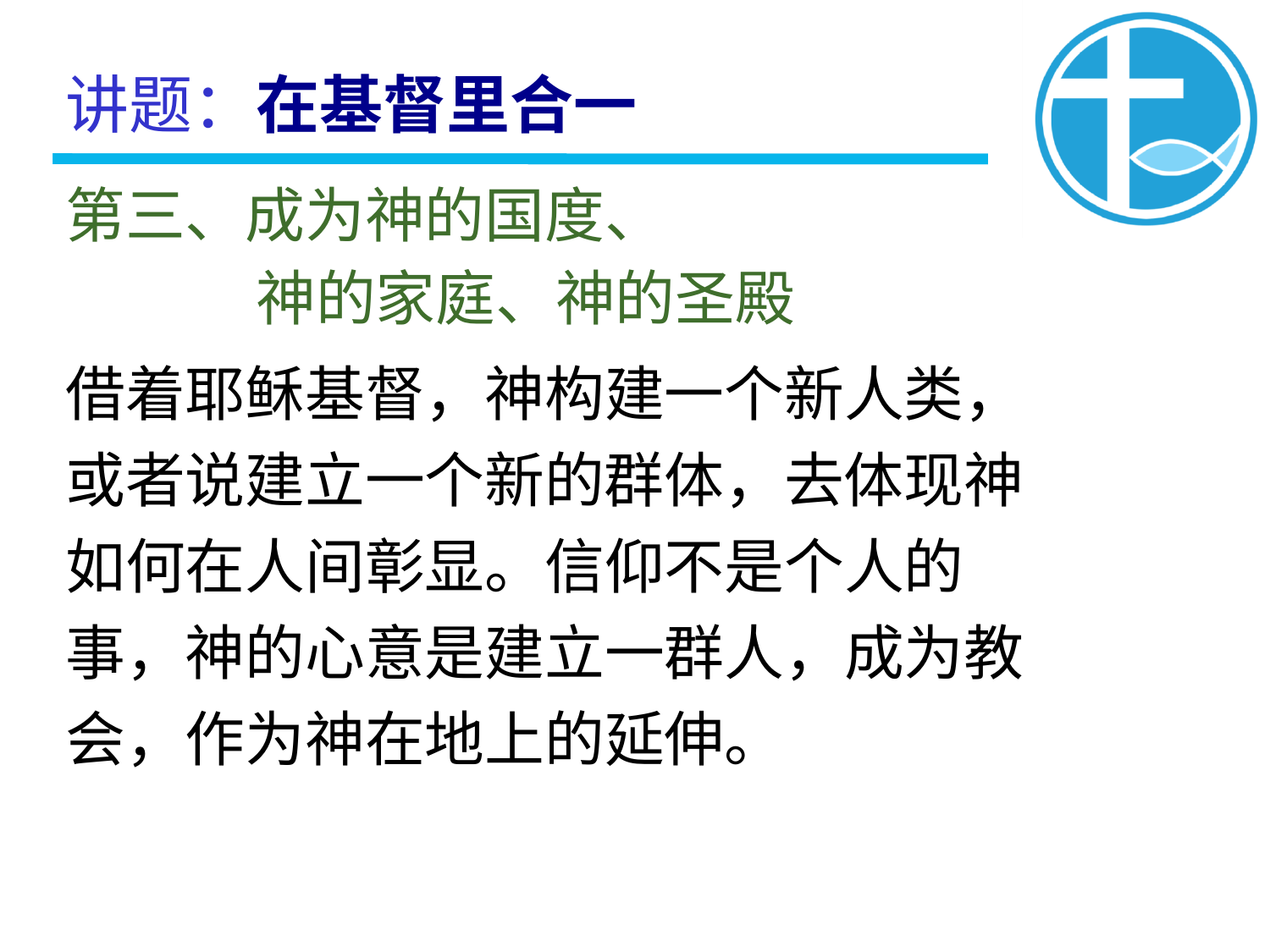

讲题：在基督里合一
第三、成为神的国度、
神的家庭、神的圣殿
借着耶稣基督，神构建一个新人类，或者说建立一个新的群体，去体现神如何在人间彰显。信仰不是个人的事，神的心意是建立一群人，成为教会，作为神在地上的延伸。